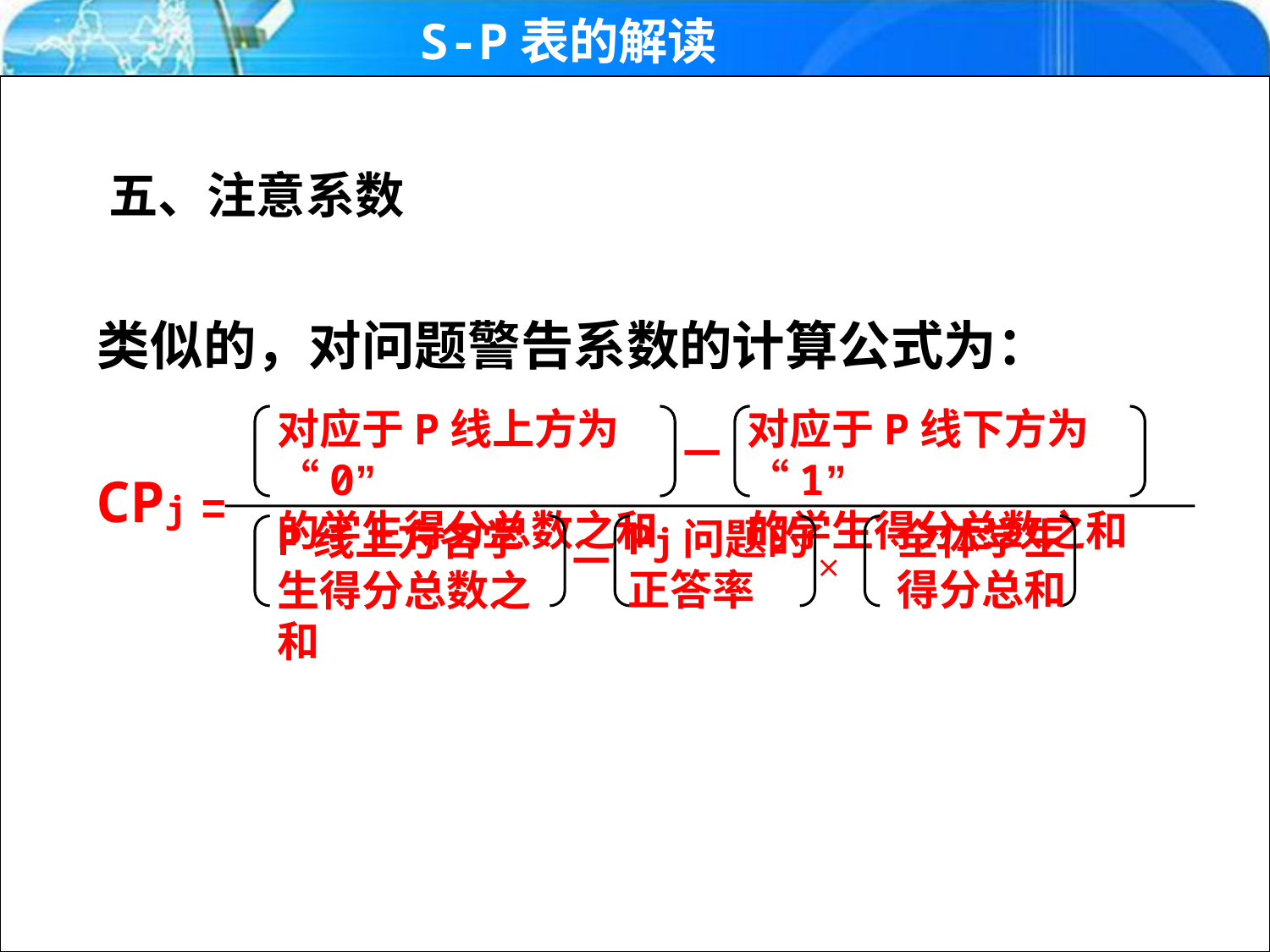

S-P表的解读
五、注意系数
类似的，对问题警告系数的计算公式为：

CPj﹦

对应于P线上方为“0”
的学生得分总数之和
对应于P线下方为“1”
的学生得分总数之和

－

Pj问题的正答率
全体学生得分总和
P线上方各学生得分总数之和

－
×